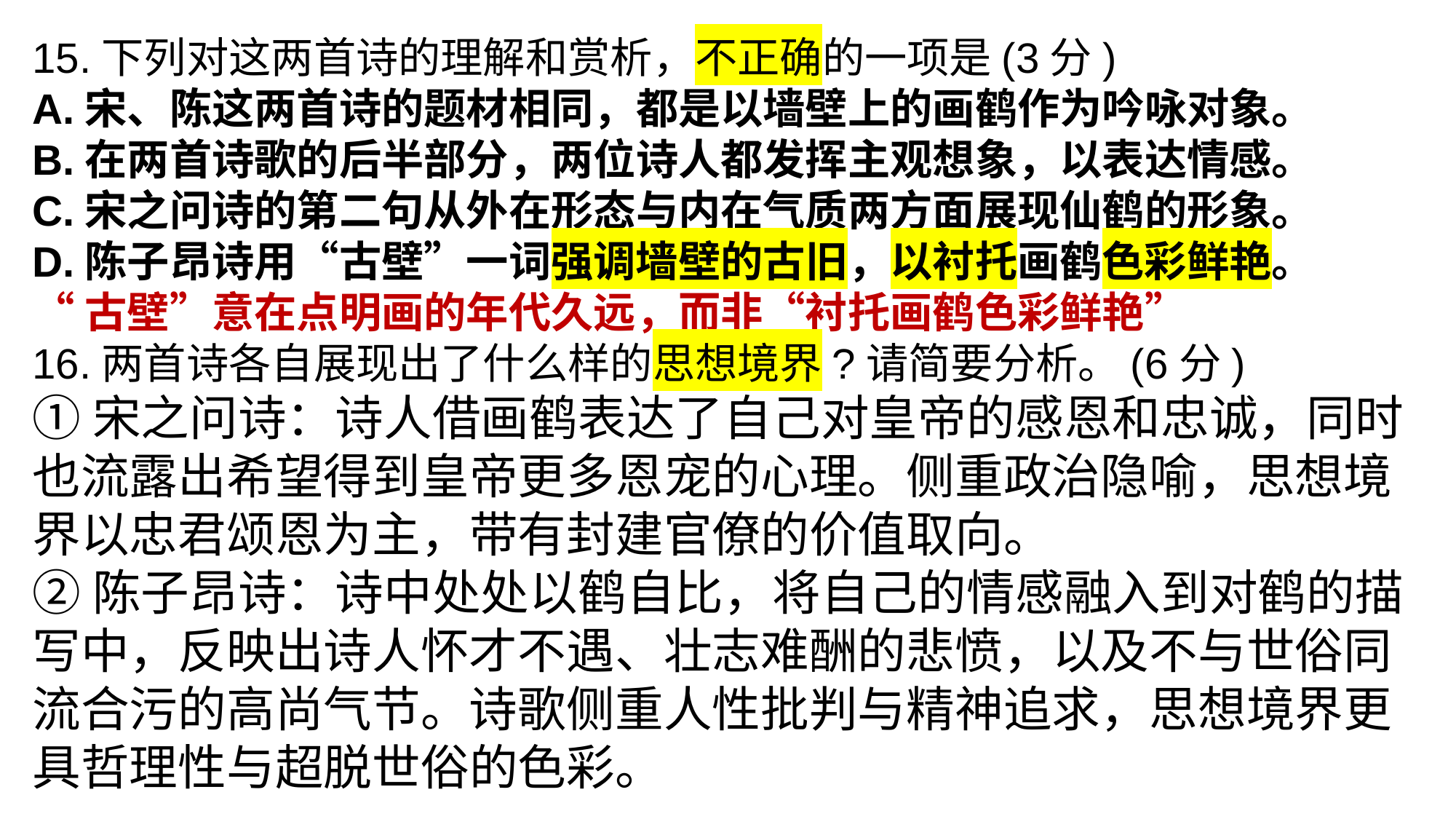

15.下列对这两首诗的理解和赏析，不正确的一项是(3分)
A.宋、陈这两首诗的题材相同，都是以墙壁上的画鹤作为吟咏对象。
B.在两首诗歌的后半部分，两位诗人都发挥主观想象，以表达情感。
C.宋之问诗的第二句从外在形态与内在气质两方面展现仙鹤的形象。
D.陈子昂诗用“古壁”一词强调墙壁的古旧，以衬托画鹤色彩鲜艳。
“古壁”意在点明画的年代久远，而非“衬托画鹤色彩鲜艳”
16.两首诗各自展现出了什么样的思想境界?请简要分析。(6分)
①宋之问诗：诗人借画鹤表达了自己对皇帝的感恩和忠诚，同时也流露出希望得到皇帝更多恩宠的心理。侧重政治隐喻，思想境界以忠君颂恩为主，带有封建官僚的价值取向。
②陈子昂诗：诗中处处以鹤自比，将自己的情感融入到对鹤的描写中，反映出诗人怀才不遇、壮志难酬的悲愤，以及不与世俗同流合污的高尚气节。诗歌侧重人性批判与精神追求，思想境界更具哲理性与超脱世俗的色彩。